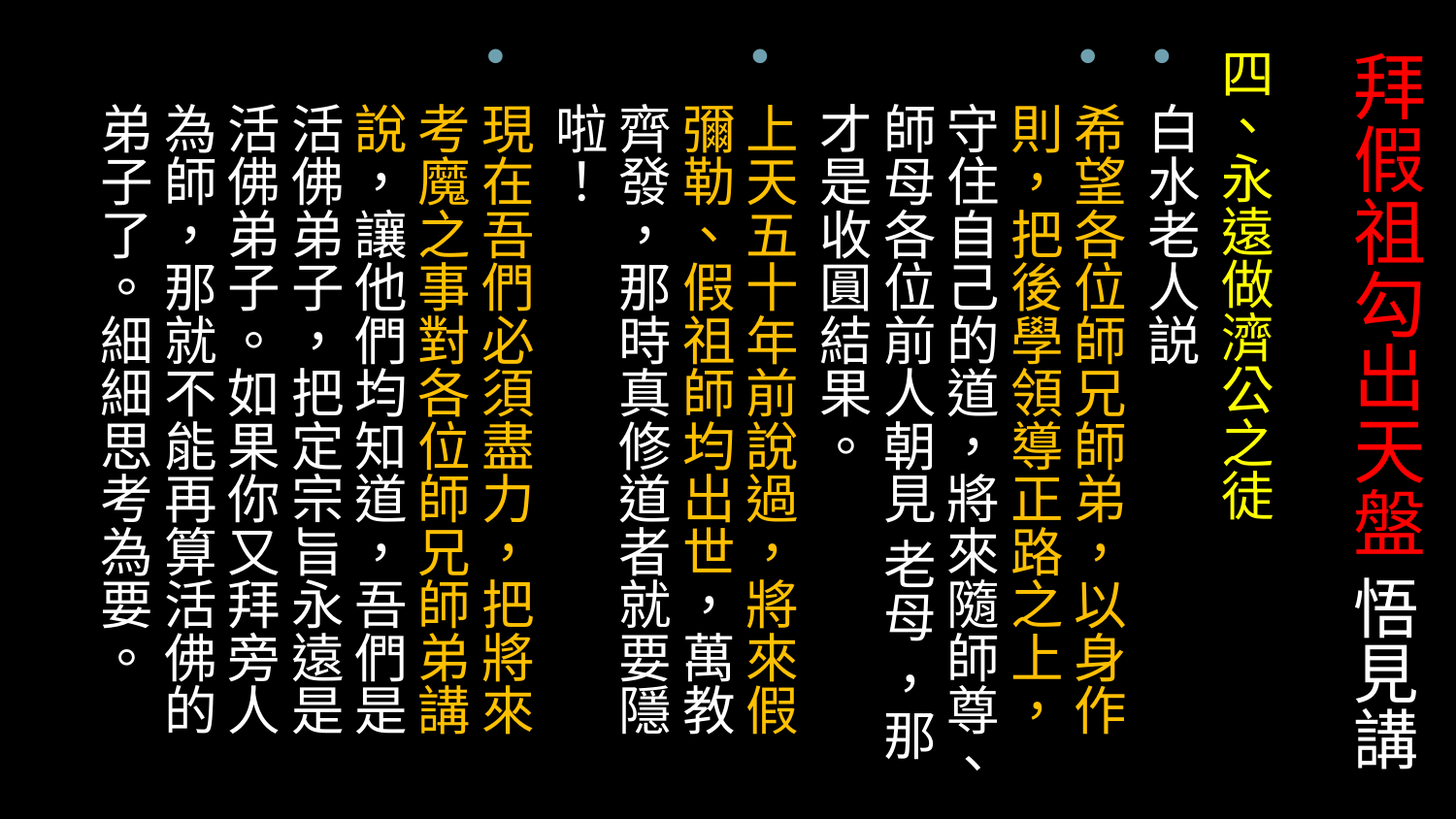

四、永遠做濟公之徒
白水老人説
希望各位師兄師弟，以身作則，把後學領導正路之上，守住自己的道，將來隨師尊、師母各位前人朝見 老母 ，那才是收圓結果。
上天五十年前說過，將來假彌勒、假祖師均出世，萬教齊發，那時真修道者就要隱啦！
現在吾們必須盡力，把將來考魔之事對各位師兄師弟講說，讓他們均知道，吾們是活佛弟子，把定宗旨永遠是活佛弟子。如果你又拜旁人為師，那就不能再算活佛的弟子了。細細思考為要。

# 拜假祖勾出天盤 悟見講